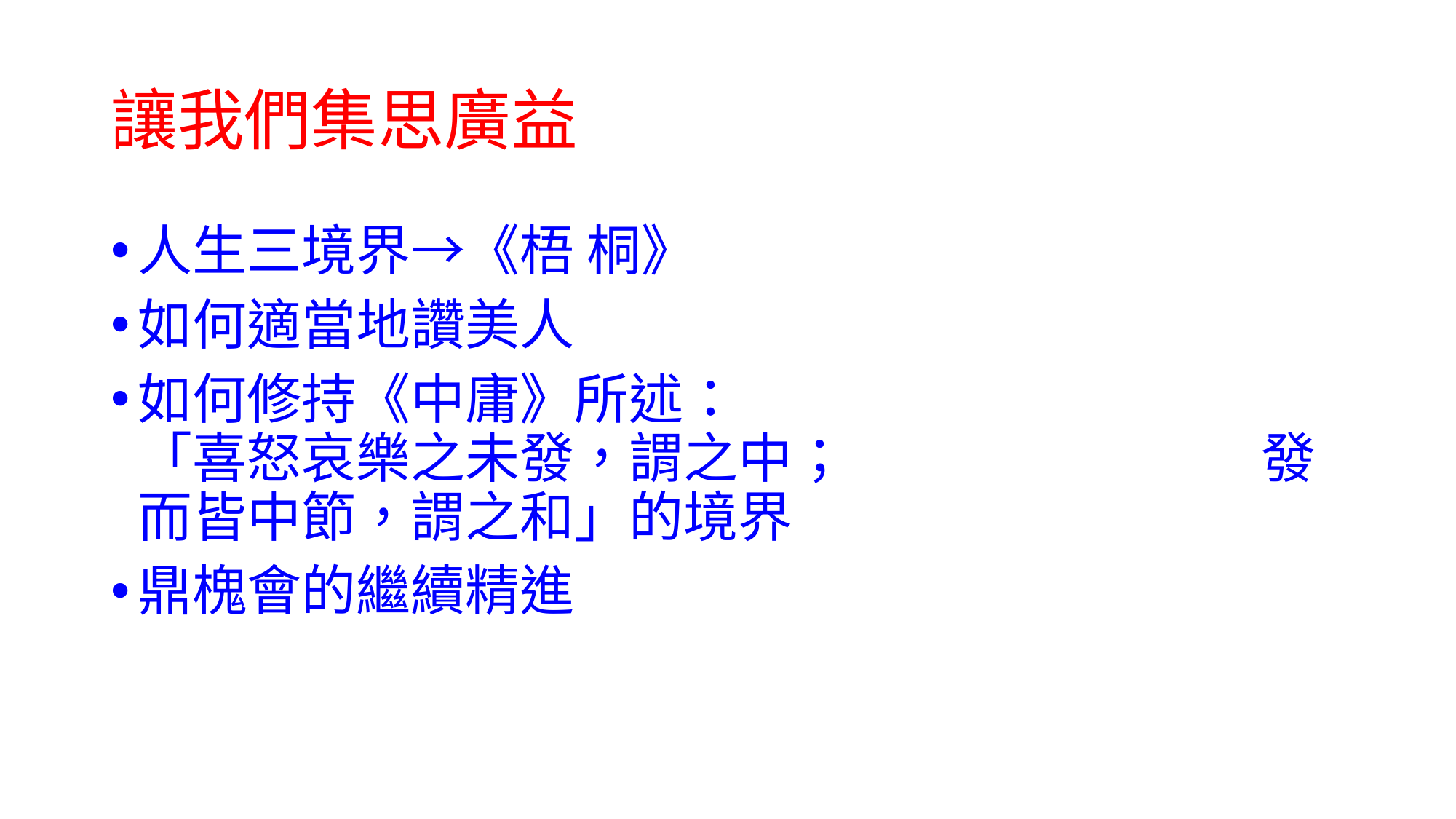

# 讓我們集思廣益
人生三境界→《梧 桐》
如何適當地讚美人
如何修持《中庸》所述：                                               「喜怒哀樂之未發，謂之中；                                  發而皆中節，謂之和」的境界
鼎槐會的繼續精進